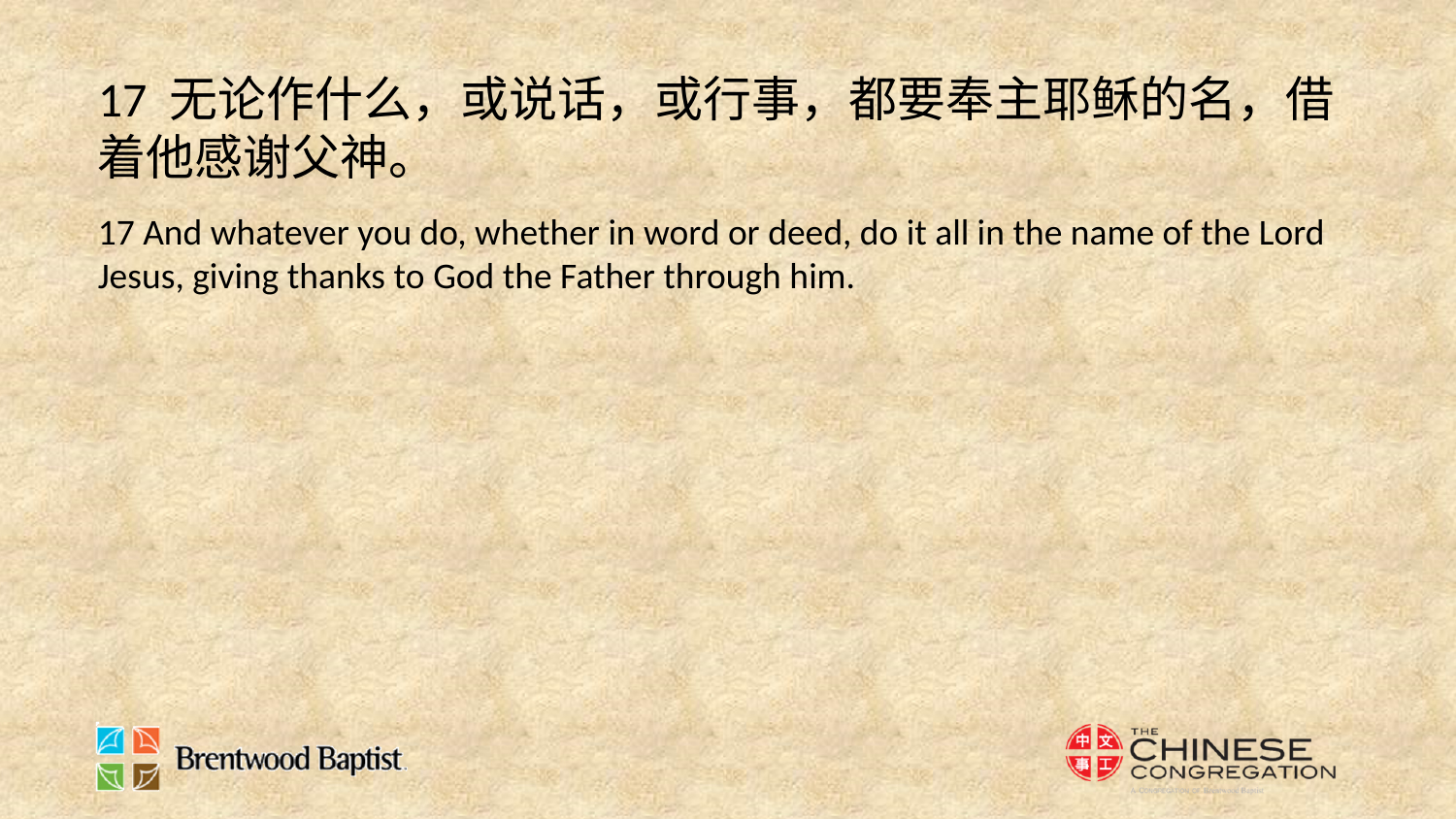

17 无论作什么，或说话，或行事，都要奉主耶稣的名，借着他感谢父神。

17 And whatever you do, whether in word or deed, do it all in the name of the Lord Jesus, giving thanks to God the Father through him.